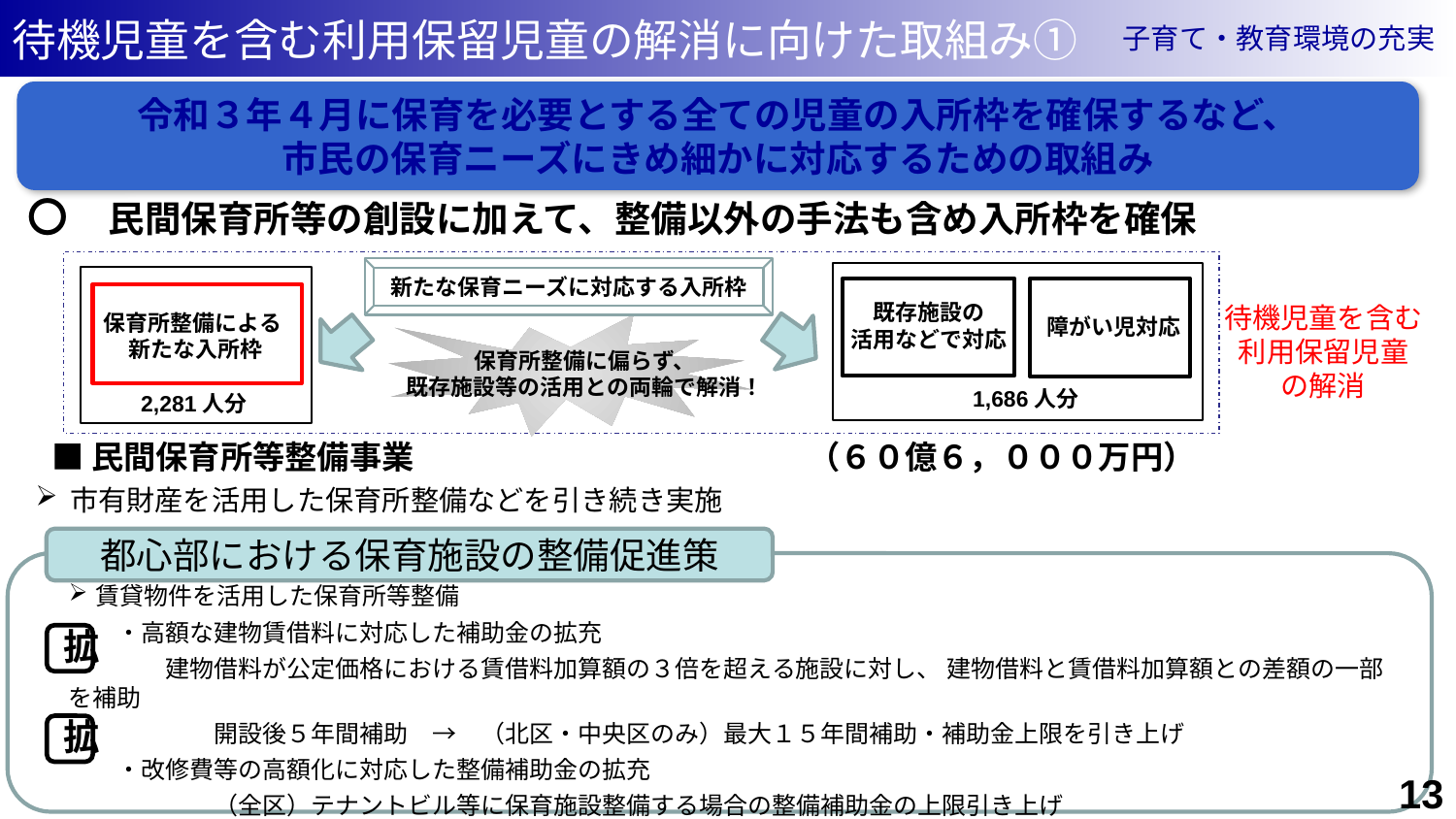

子育て・教育環境の充実
待機児童を含む利用保留児童の解消に向けた取組み①
令和３年４月に保育を必要とする全ての児童の入所枠を確保するなど、
市民の保育ニーズにきめ細かに対応するための取組み
　 〇　民間保育所等の創設に加えて、整備以外の手法も含め入所枠を確保

新たな保育ニーズに対応する入所枠

既存施設の
活用などで対応
待機児童を含む
利用保留児童
の解消
保育所整備による
新たな入所枠
障がい児対応

保育所整備に偏らず、
既存施設等の活用との両輪で解消！
1,686人分
2,281人分
　 ■ 民間保育所等整備事業 　　　　　　　　　　　　（６０億６，０００万円）
市有財産を活用した保育所整備などを引き続き実施
都心部における保育施設の整備促進策

賃貸物件を活用した保育所等整備
　　・高額な建物賃借料に対応した補助金の拡充
　　　　建物借料が公定価格における賃借料加算額の３倍を超える施設に対し、 建物借料と賃借料加算額との差額の一部を補助
　　　　　　開設後５年間補助　→　（北区・中央区のみ）最大１５年間補助・補助金上限を引き上げ
　　・改修費等の高額化に対応した整備補助金の拡充
　　　　　　（全区）テナントビル等に保育施設整備する場合の整備補助金の上限引き上げ

拡
拡
13